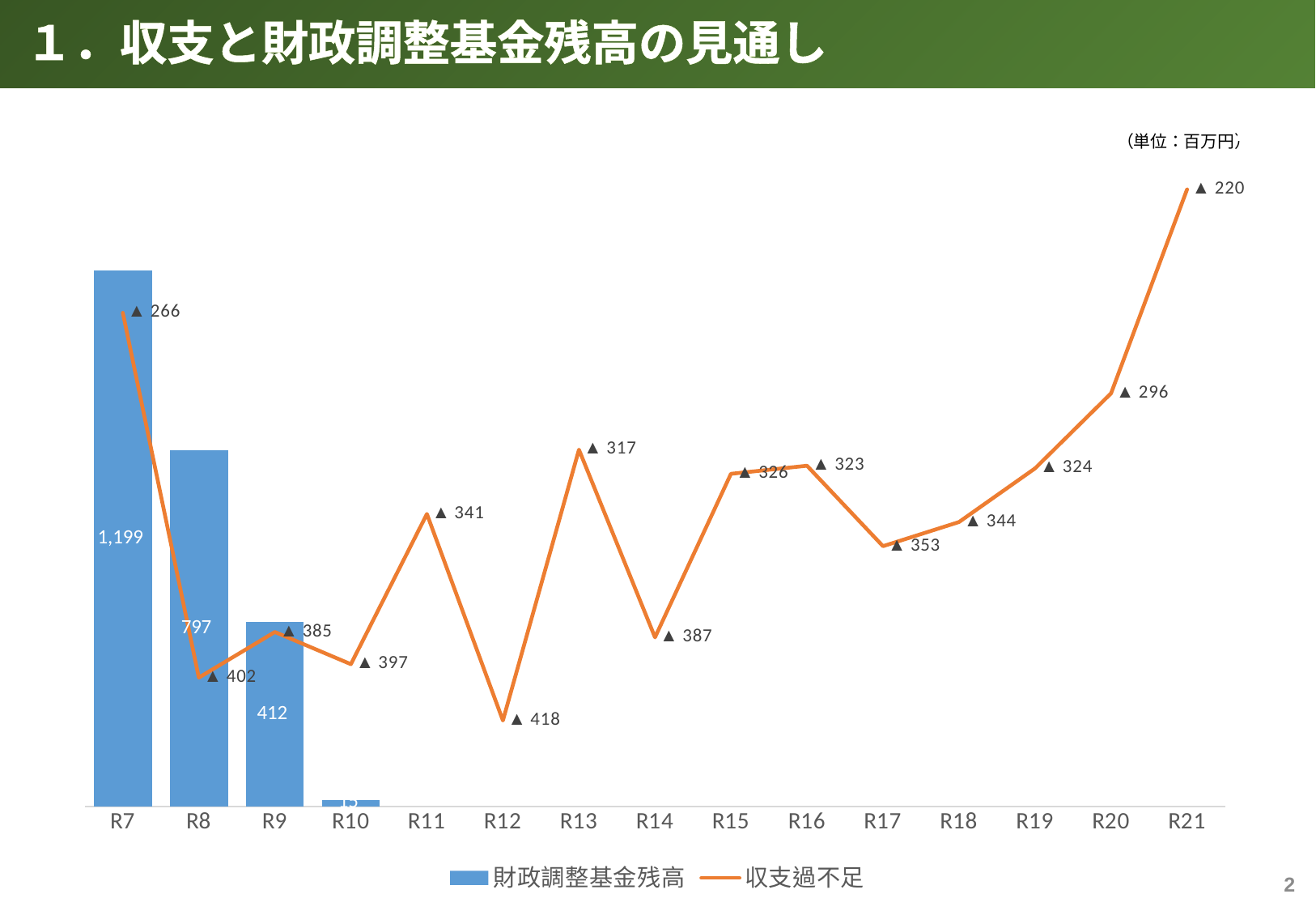

１．収支と財政調整基金残高の見通し

### Chart

| Category |  |  |
|---|---|---|
| R7 | 1199.0 | -266.0 |
| R8 | 797.0 | -402.0 |
| R9 | 412.0 | -385.0 |
| R10 | 15.0 | -397.0 |
| R11 | -326.0 | -341.0 |
| R12 | -744.0 | -418.0 |
| R13 | -1061.0 | -317.0 |
| R14 | -1448.0 | -387.0 |
| R15 | -1774.0 | -326.0 |
| R16 | -2097.0 | -323.0 |
| R17 | -2450.0 | -353.0 |
| R18 | -2794.0 | -344.0 |
| R19 | -3118.0 | -324.0 |
| R20 | -3414.0 | -296.0 |
| R21 | -3634.0 | -220.0 |
（単位：百万円）
2